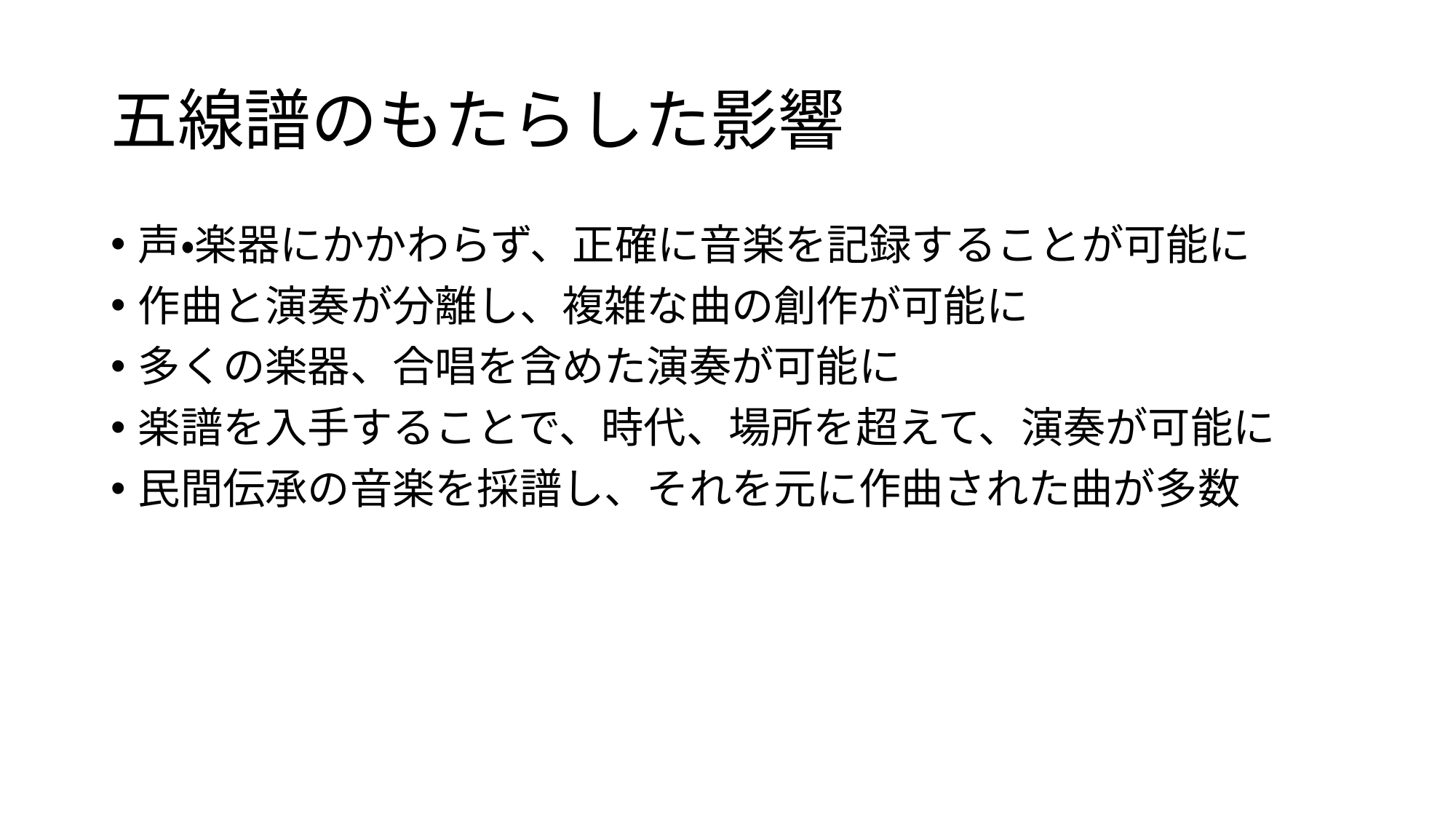

# 五線譜のもたらした影響
声・楽器にかかわらず、正確に音楽を記録することが可能に
作曲と演奏が分離し、複雑な曲の創作が可能に
多くの楽器、合唱を含めた演奏が可能に
楽譜を入手することで、時代、場所を超えて、演奏が可能に
民間伝承の音楽を採譜し、それを元に作曲された曲が多数